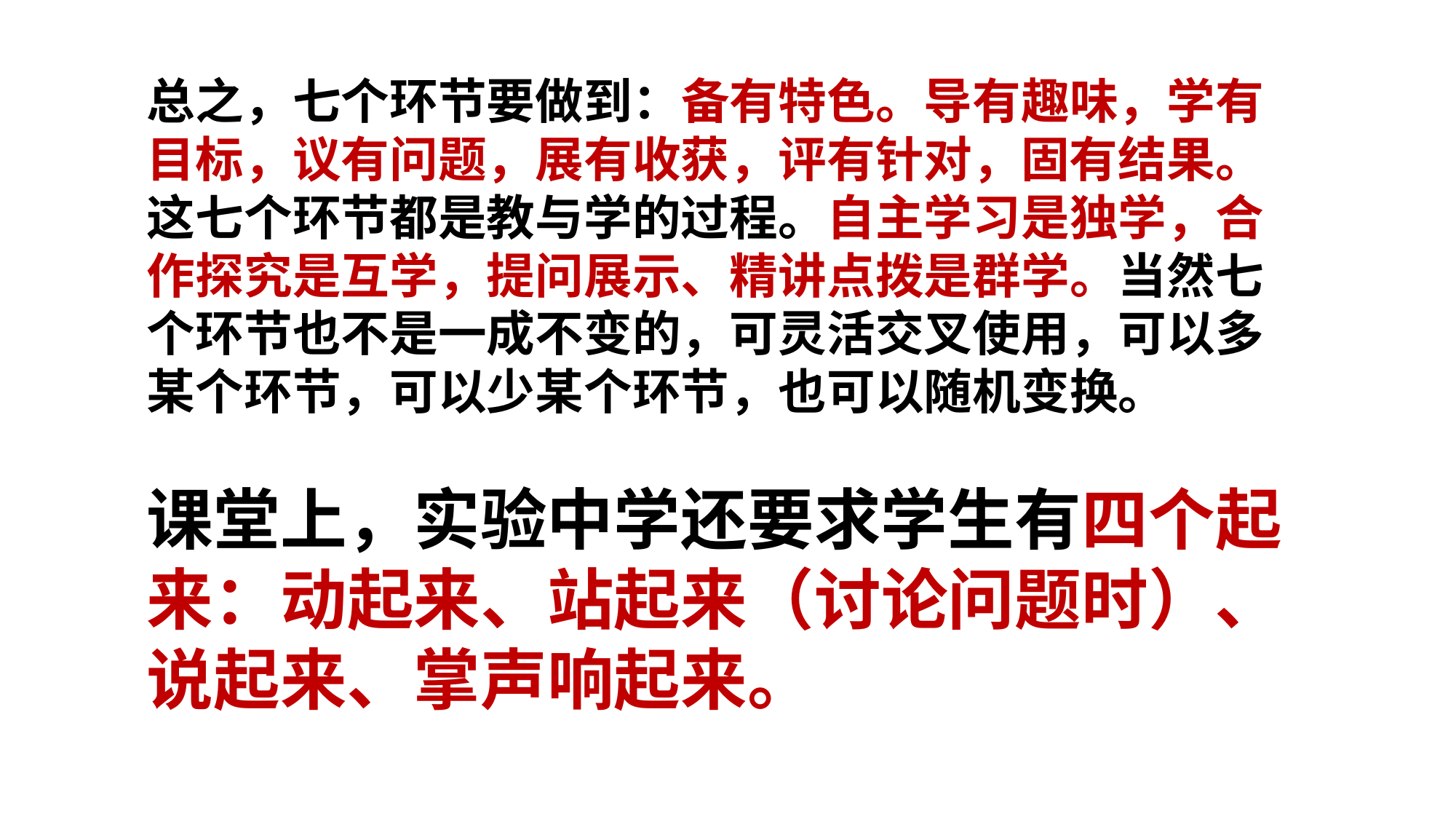

总之，七个环节要做到：备有特色。导有趣味，学有目标，议有问题，展有收获，评有针对，固有结果。这七个环节都是教与学的过程。自主学习是独学，合作探究是互学，提问展示、精讲点拨是群学。当然七个环节也不是一成不变的，可灵活交叉使用，可以多某个环节，可以少某个环节，也可以随机变换。

课堂上，实验中学还要求学生有四个起来：动起来、站起来（讨论问题时）、说起来、掌声响起来。